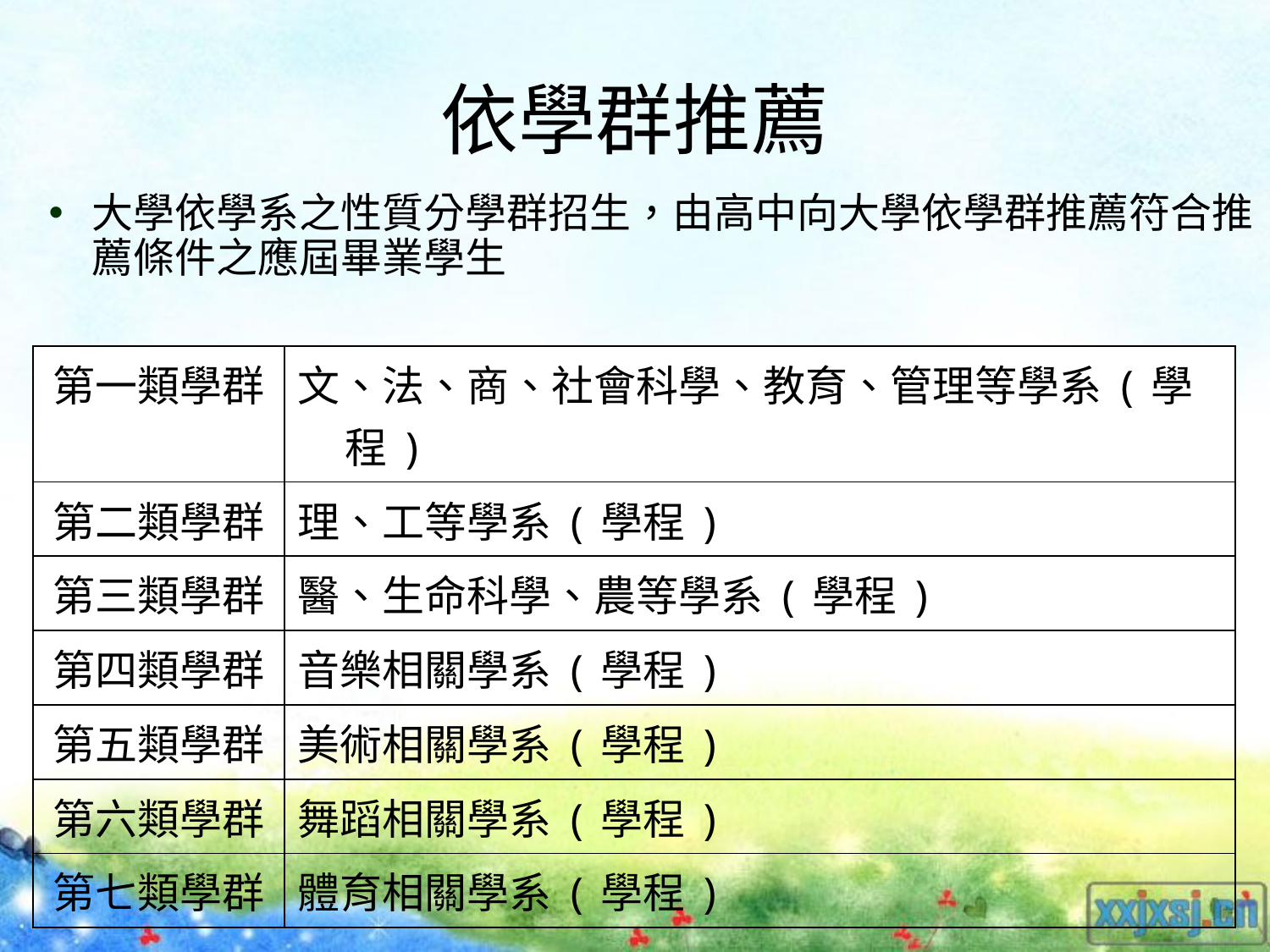

# 依學群推薦
大學依學系之性質分學群招生，由高中向大學依學群推薦符合推薦條件之應屆畢業學生
| 第一類學群 | 文、法、商、社會科學、教育、管理等學系(學程) |
| --- | --- |
| 第二類學群 | 理、工等學系(學程) |
| 第三類學群 | 醫、生命科學、農等學系(學程) |
| 第四類學群 | 音樂相關學系(學程) |
| 第五類學群 | 美術相關學系(學程) |
| 第六類學群 | 舞蹈相關學系(學程) |
| 第七類學群 | 體育相關學系(學程) |